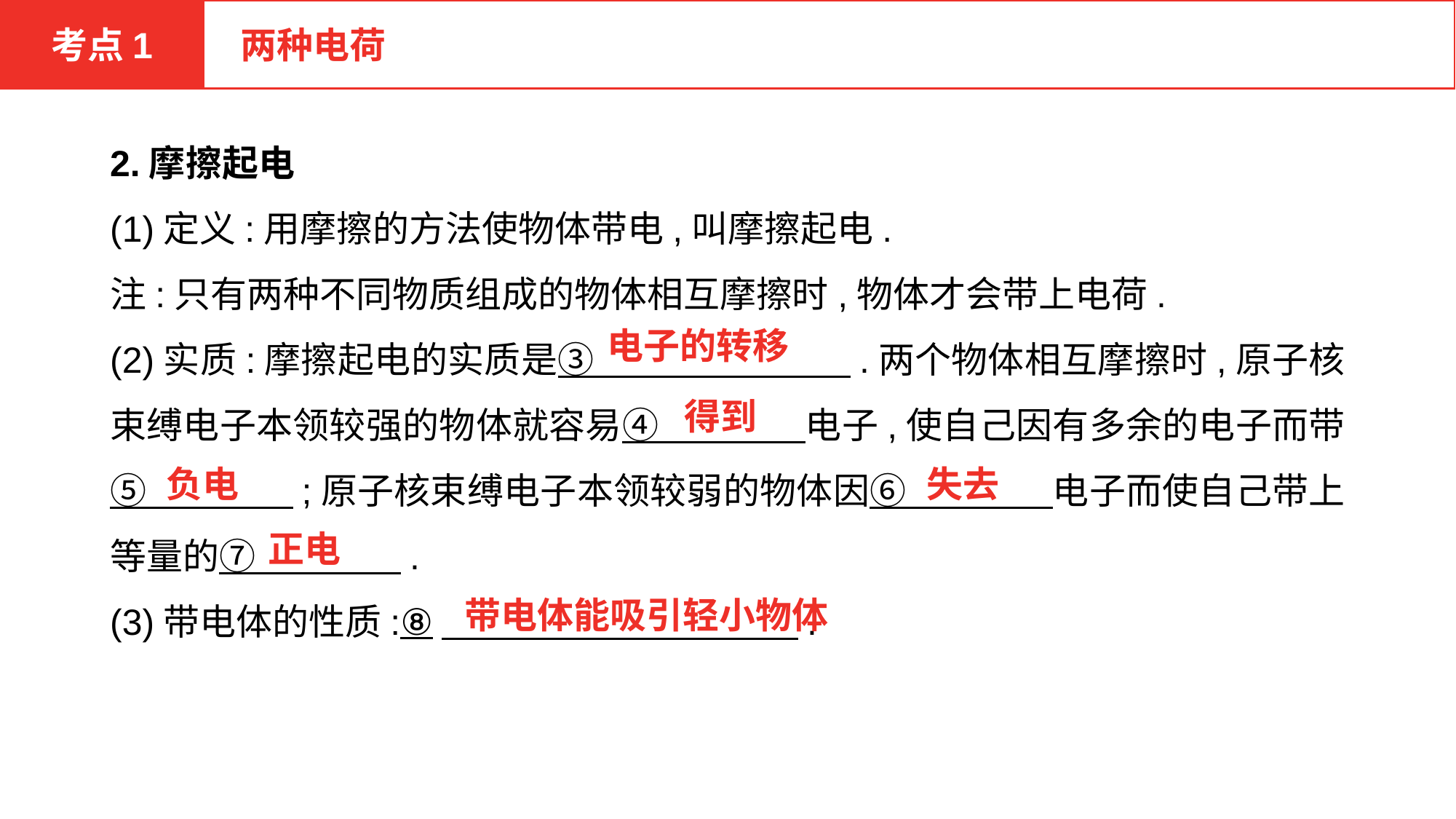

考点1
 两种电荷
2.摩擦起电
(1)定义:用摩擦的方法使物体带电,叫摩擦起电.
注:只有两种不同物质组成的物体相互摩擦时,物体才会带上电荷.
(2)实质:摩擦起电的实质是③　　　　　　　.两个物体相互摩擦时,原子核束缚电子本领较强的物体就容易④　　　　电子,使自己因有多余的电子而带⑤　　　　;原子核束缚电子本领较弱的物体因⑥　　　　电子而使自己带上等量的⑦　　　　.
(3)带电体的性质:⑧　　        　　　　　　.
电子的转移
得到
负电
失去
正电
带电体能吸引轻小物体